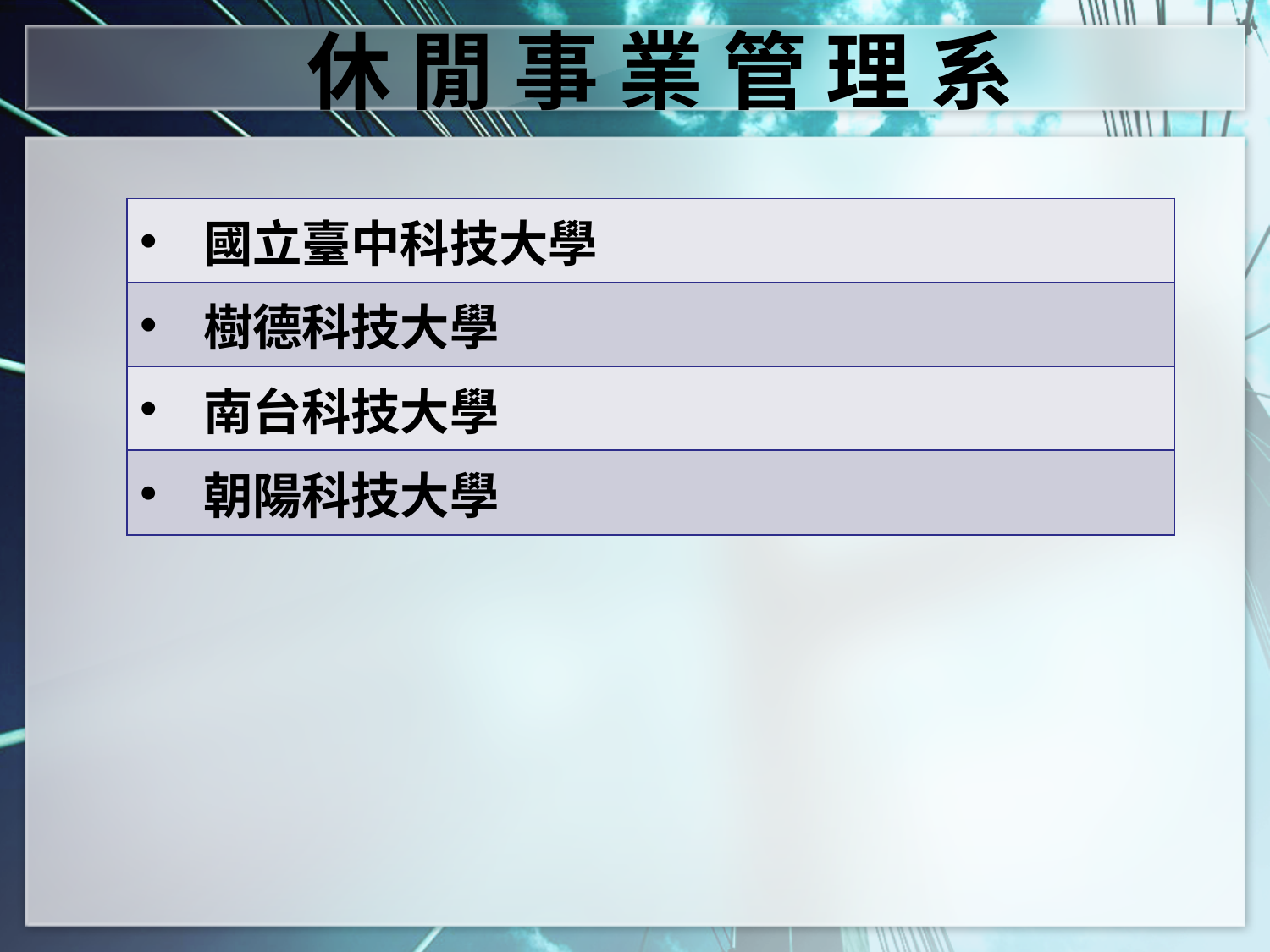

休 閒 事 業 管 理 系
| 國立臺中科技大學 |
| --- |
| 樹德科技大學 |
| 南台科技大學 |
| 朝陽科技大學 |